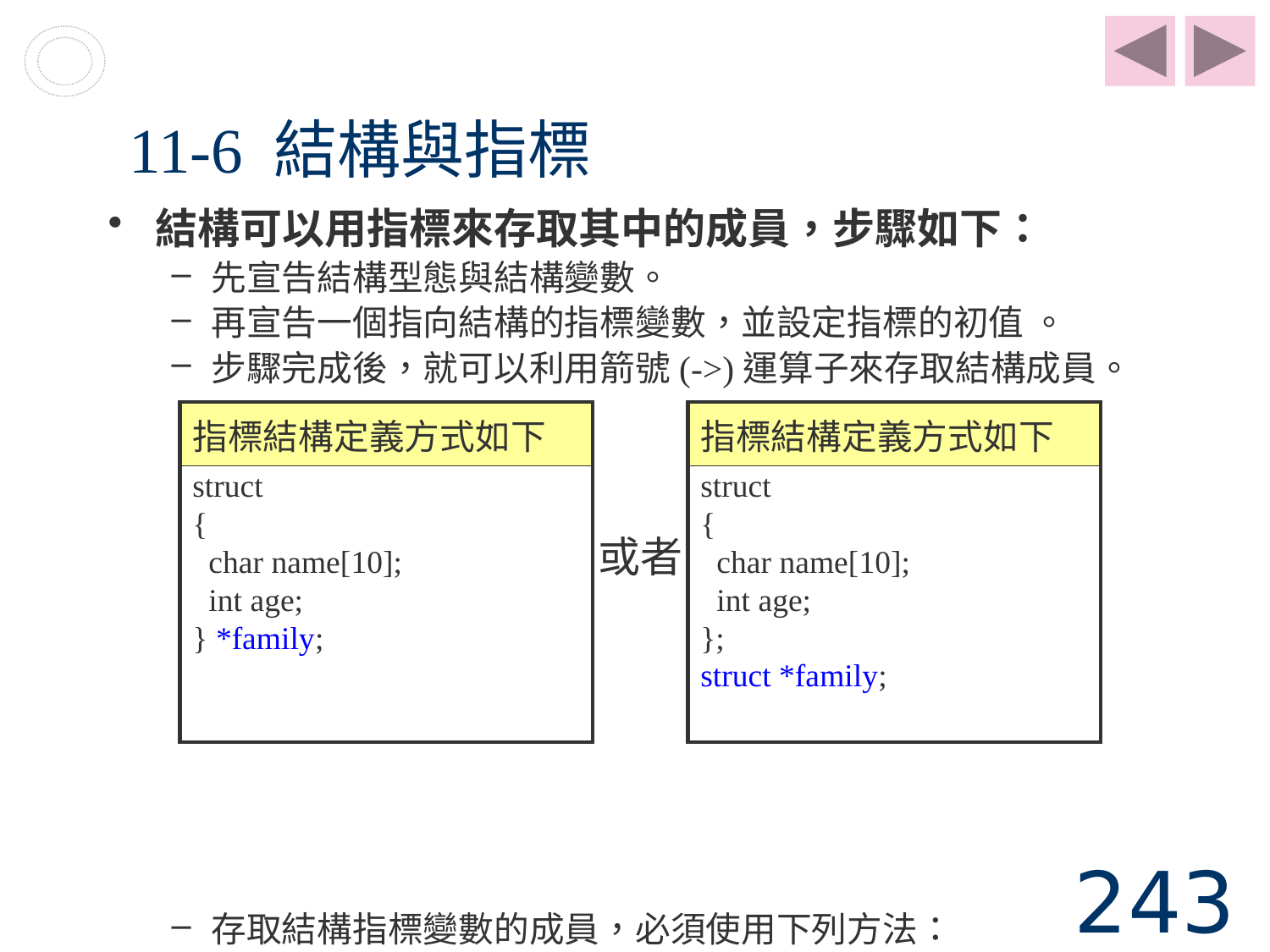

# 11-6 結構與指標
結構可以用指標來存取其中的成員，步驟如下：
先宣告結構型態與結構變數。
再宣告一個指向結構的指標變數，並設定指標的初值 。
步驟完成後，就可以利用箭號(->)運算子來存取結構成員。

存取結構指標變數的成員，必須使用下列方法：
  family ->name    或    (*family).name

| 指標結構定義方式如下 |
| --- |
| struct { char name[10]; int age; } \*family; |
| 指標結構定義方式如下 |
| --- |
| struct { char name[10]; int age; }; struct \*family; |
或者
243